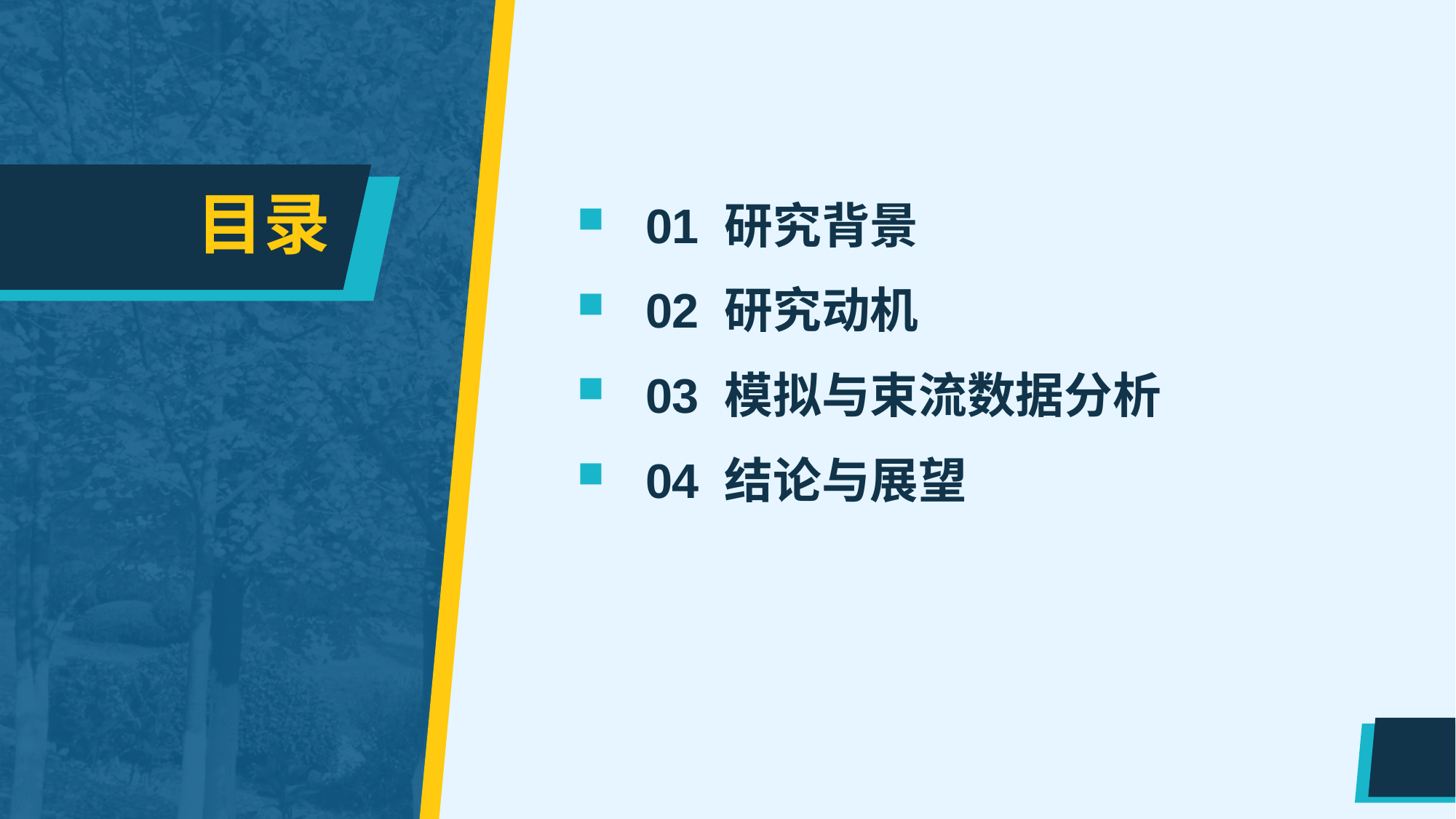

# 目录
01 研究背景
02 研究动机
03 模拟与束流数据分析
04 结论与展望
2